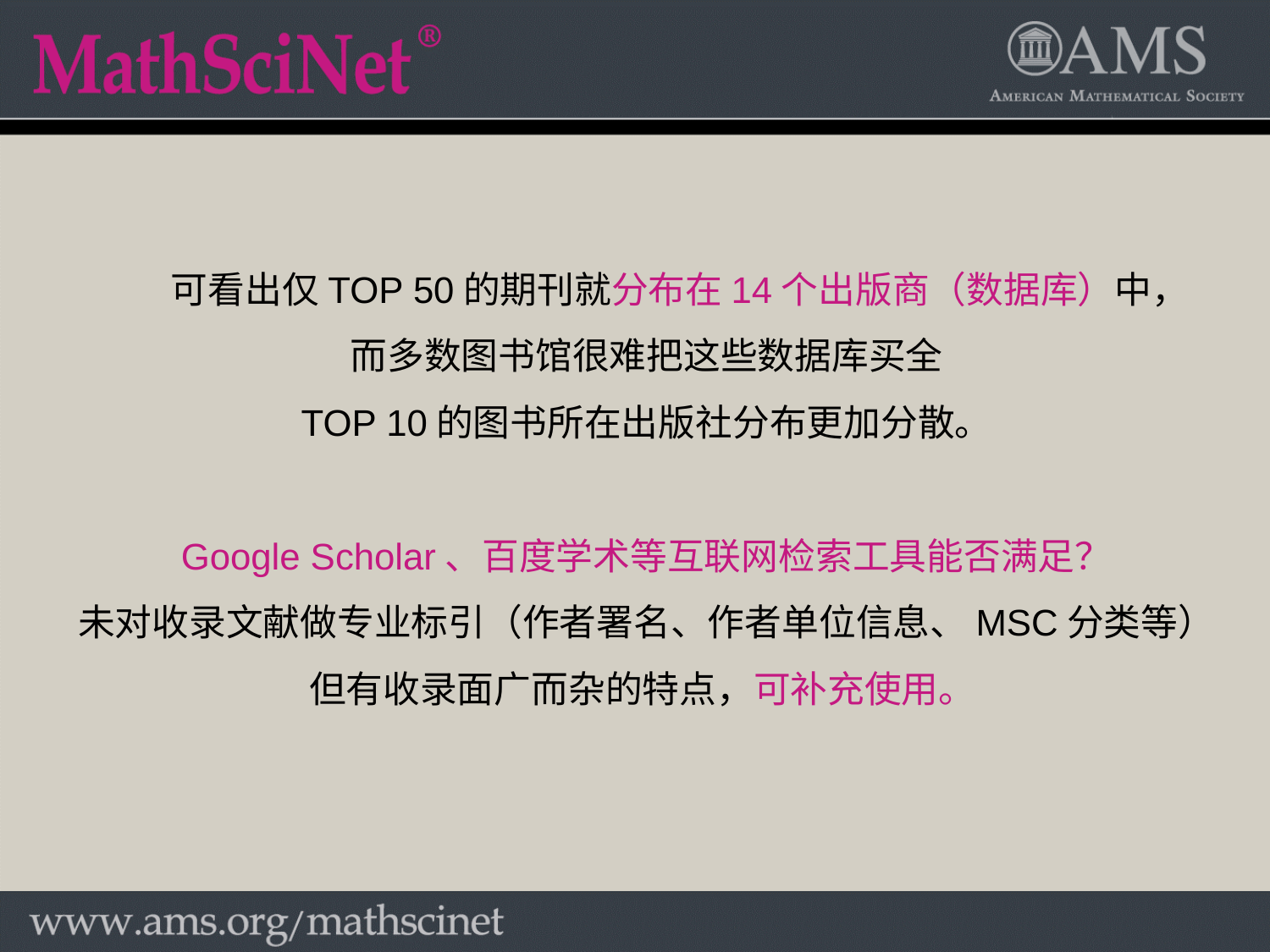

可看出仅TOP 50的期刊就分布在14个出版商（数据库）中，
而多数图书馆很难把这些数据库买全
TOP 10的图书所在出版社分布更加分散。

Google Scholar、百度学术等互联网检索工具能否满足？
未对收录文献做专业标引（作者署名、作者单位信息、MSC分类等）
但有收录面广而杂的特点，可补充使用。